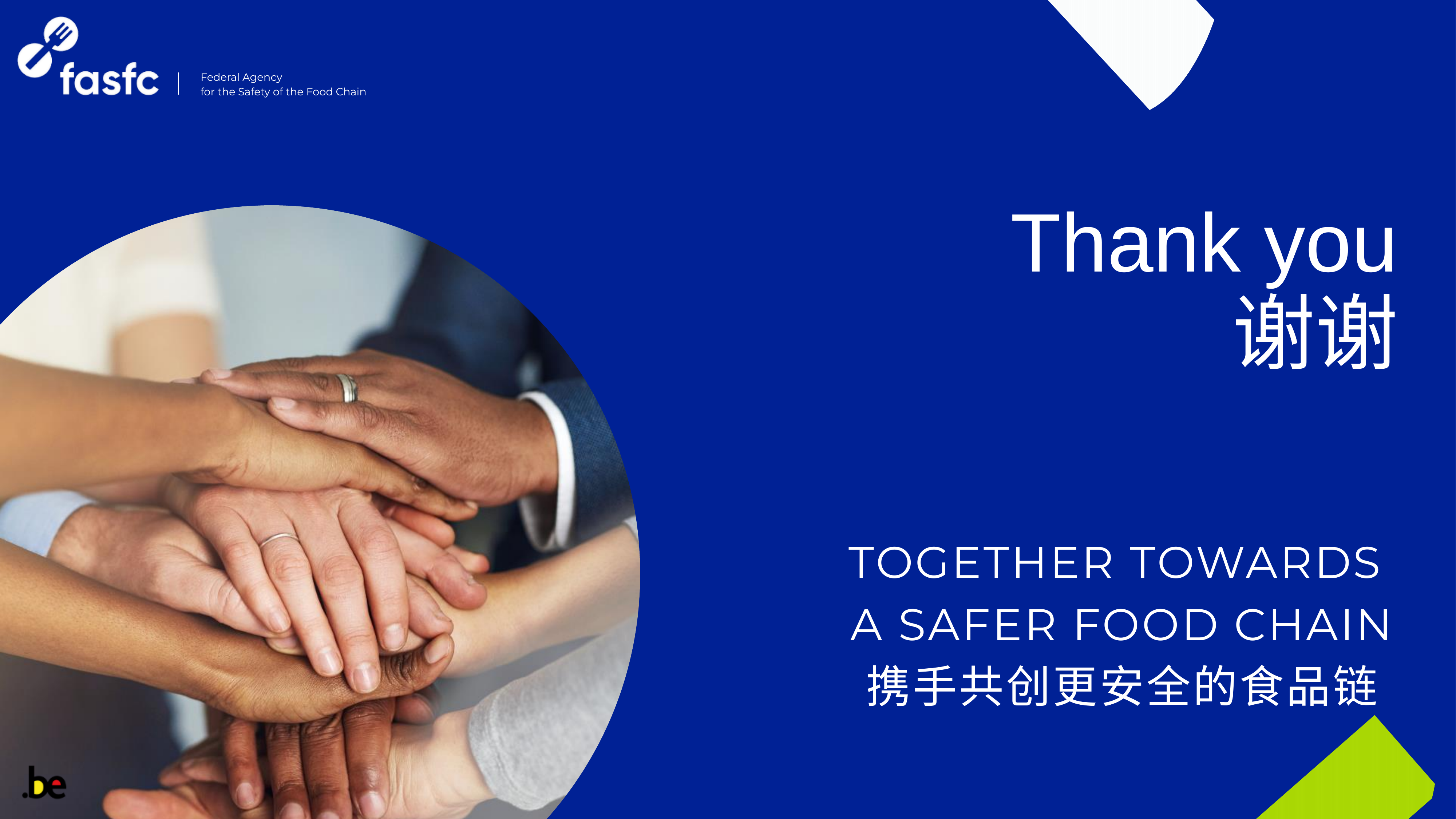

Federal Agency
for the Safety of the Food Chain
Thank you
谢谢

TOGETHER TOWARDS
A SAFER FOOD CHAIN
携手共创更安全的食品链